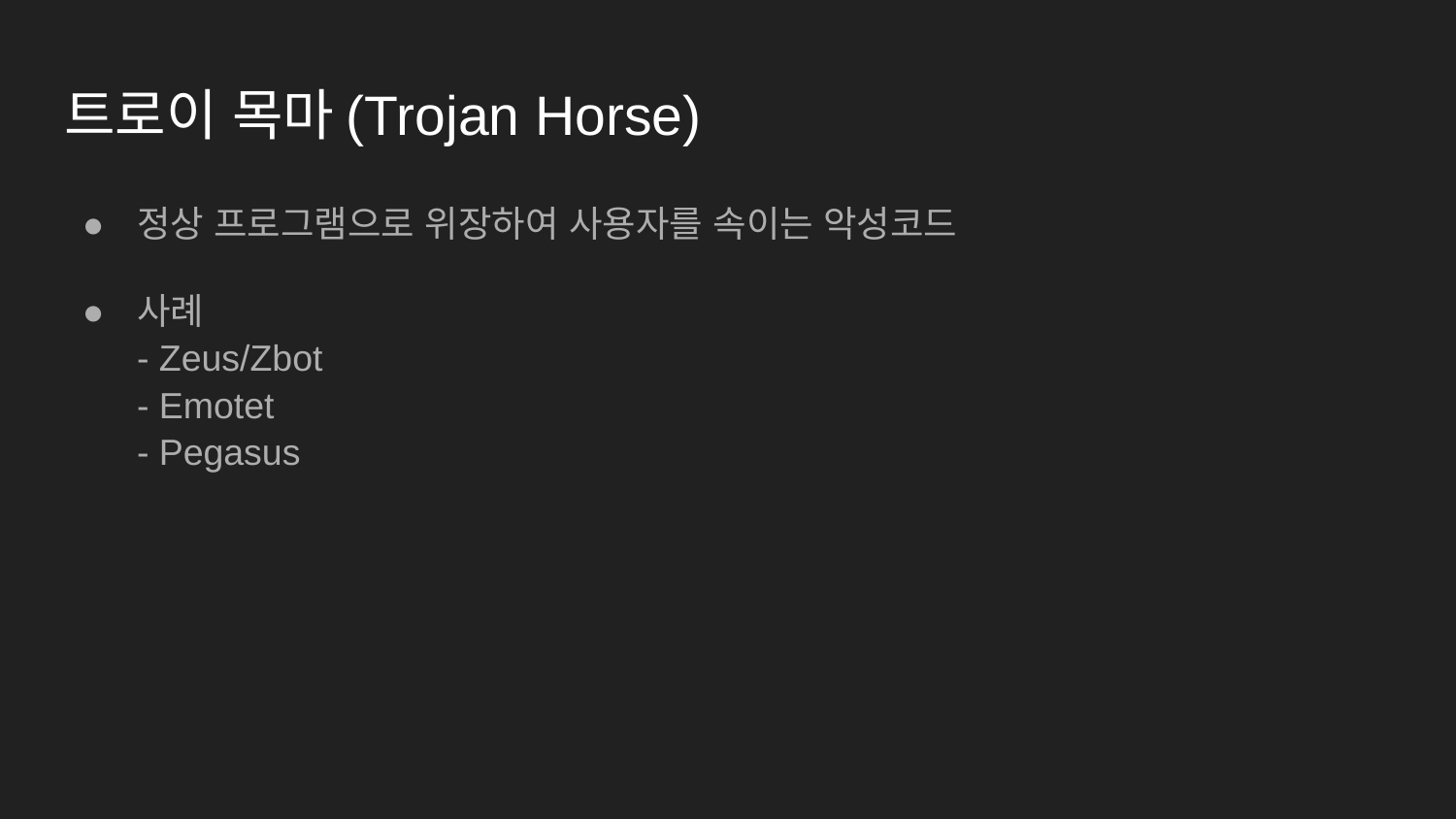

# 트로이 목마(Trojan Horse)
정상 프로그램으로 위장하여 사용자를 속이는 악성코드
사례
- Zeus/Zbot
- Emotet
- Pegasus